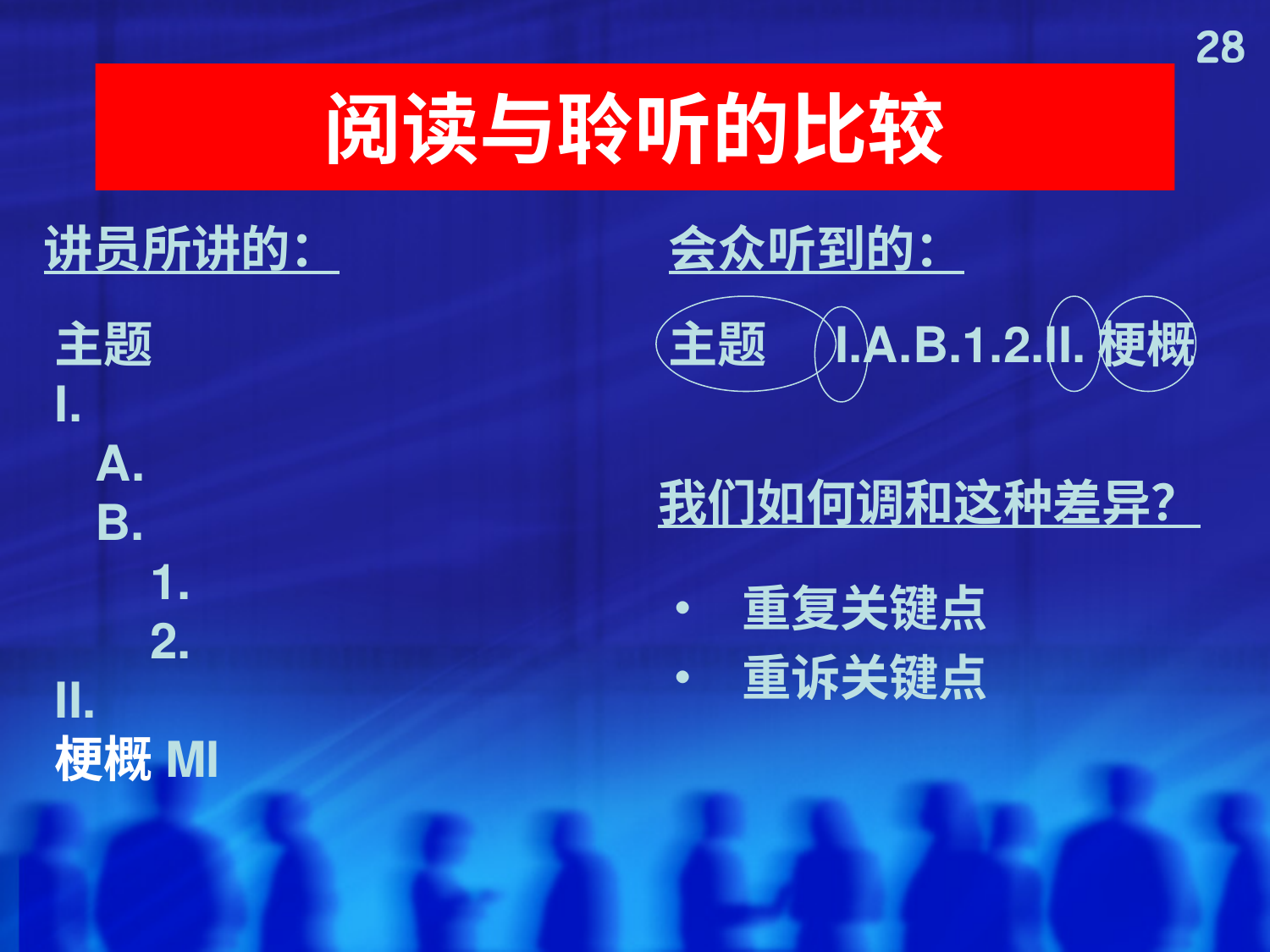

28
# 阅读与聆听的比较
讲员所讲的：
会众听到的：

主题
I.
	A.
	B.
		1.
		2.
II.
梗概MI
主题     I.A.B.1.2.II.梗概

我们如何调和这种差异？
•  重复关键点
•  重诉关键点